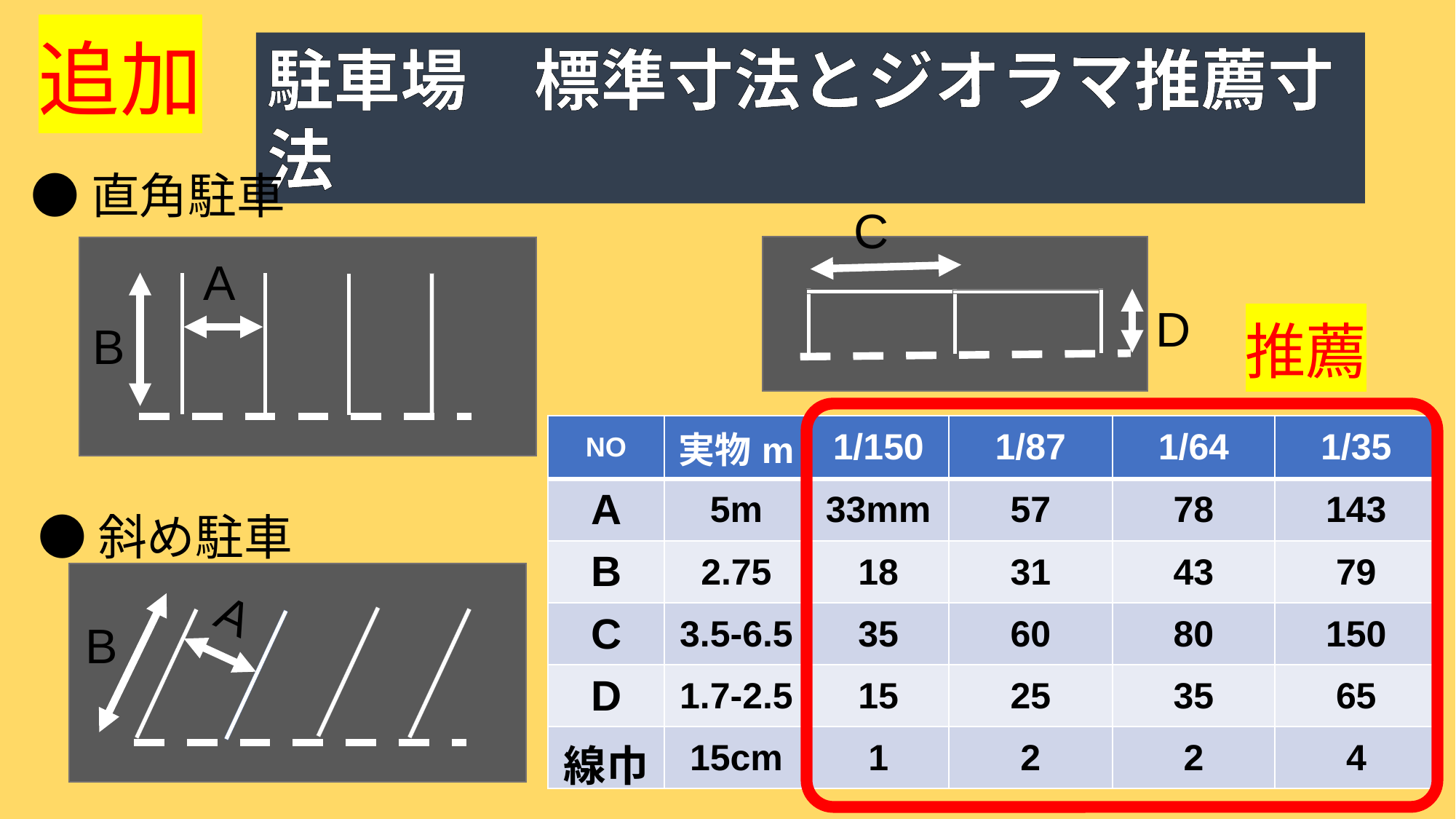

追加
駐車場　標準寸法とジオラマ推薦寸法
●直角駐車
●平行駐車

C

A

D
推薦
B

| NO | 実物m | 1/150 | 1/87 | 1/64 | 1/35 |
| --- | --- | --- | --- | --- | --- |
| A | 5m | 33mm | 57 | 78 | 143 |
| B | 2.75 | 18 | 31 | 43 | 79 |
| C | 3.5-6.5 | 35 | 60 | 80 | 150 |
| D | 1.7-2.5 | 15 | 25 | 35 | 65 |
| 線巾 | 15cm | 1 | 2 | 2 | 4 |
●斜め駐車
線巾：15cm
長さA:　5m
長さB: 2.75m
長さC: 3.5m
長さD: 1.7m

A

B